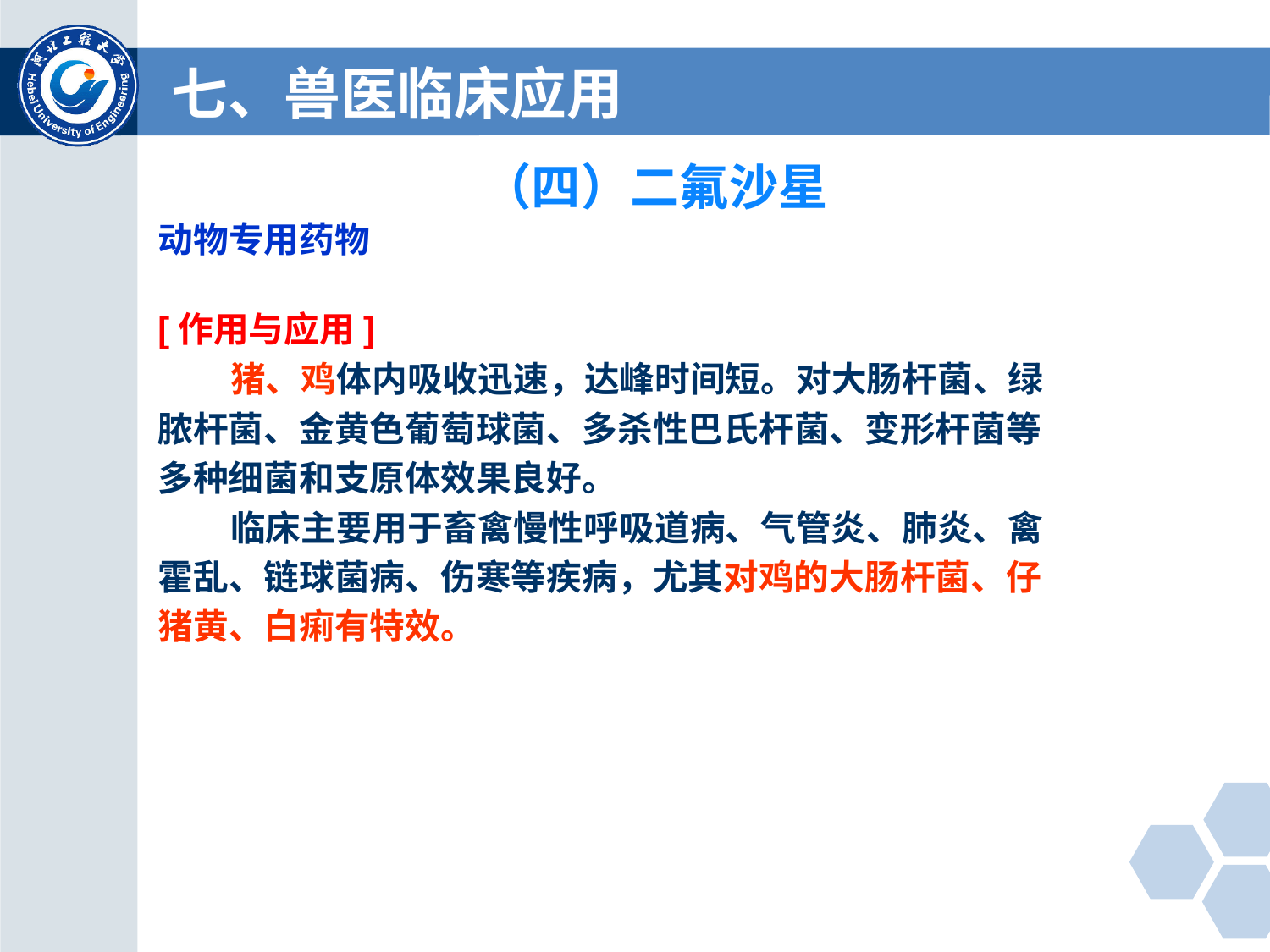

# 七、兽医临床应用
（四）二氟沙星
动物专用药物

[作用与应用]
        猪、鸡体内吸收迅速，达峰时间短。对大肠杆菌、绿
脓杆菌、金黄色葡萄球菌、多杀性巴氏杆菌、变形杆菌等
多种细菌和支原体效果良好。
        临床主要用于畜禽慢性呼吸道病、气管炎、肺炎、禽
霍乱、链球菌病、伤寒等疾病，尤其对鸡的大肠杆菌、仔
猪黄、白痢有特效。